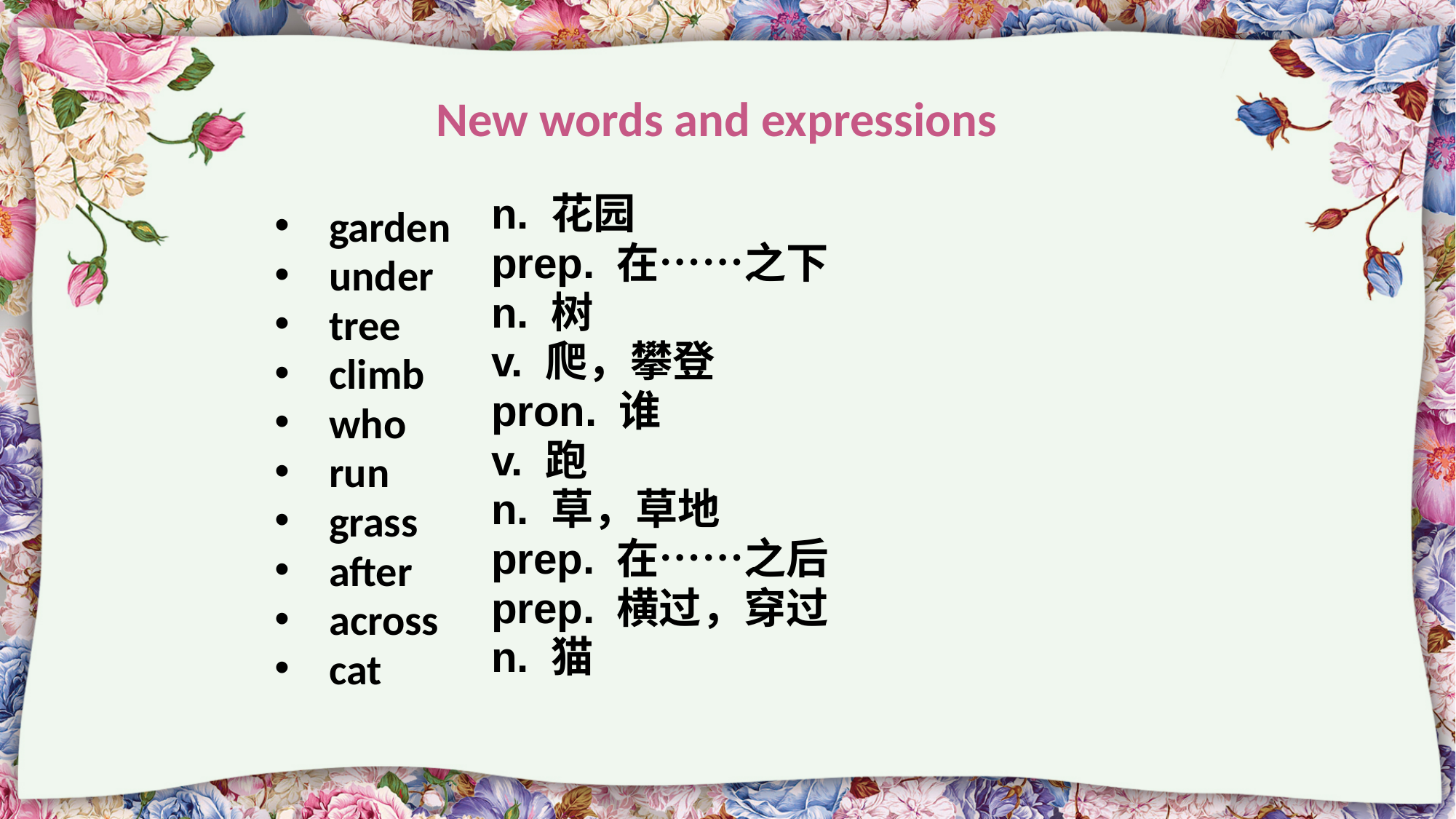

# New words and expressions
n. 花园
prep. 在……之下
n. 树
v. 爬，攀登
pron. 谁
v. 跑
n. 草，草地
prep. 在……之后
prep. 横过，穿过
n. 猫
garden
under
tree
climb
who
run
grass
after
across
cat